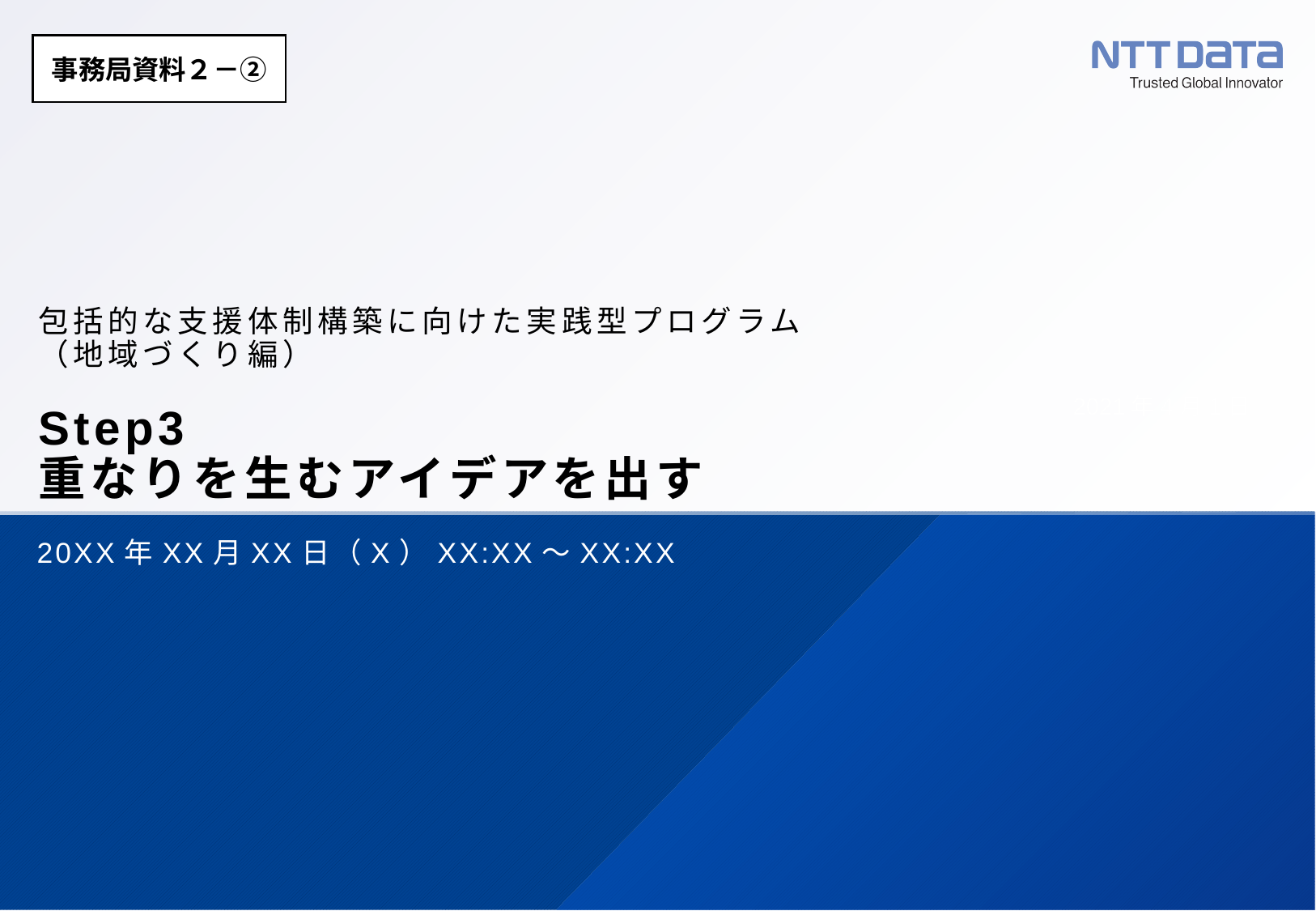

事務局資料２－②
# 包括的な支援体制構築に向けた実践型プログラム （地域づくり編） Step3 重なりを生むアイデアを出す
20XX年XX月XX日（X）XX:XX～XX:XX